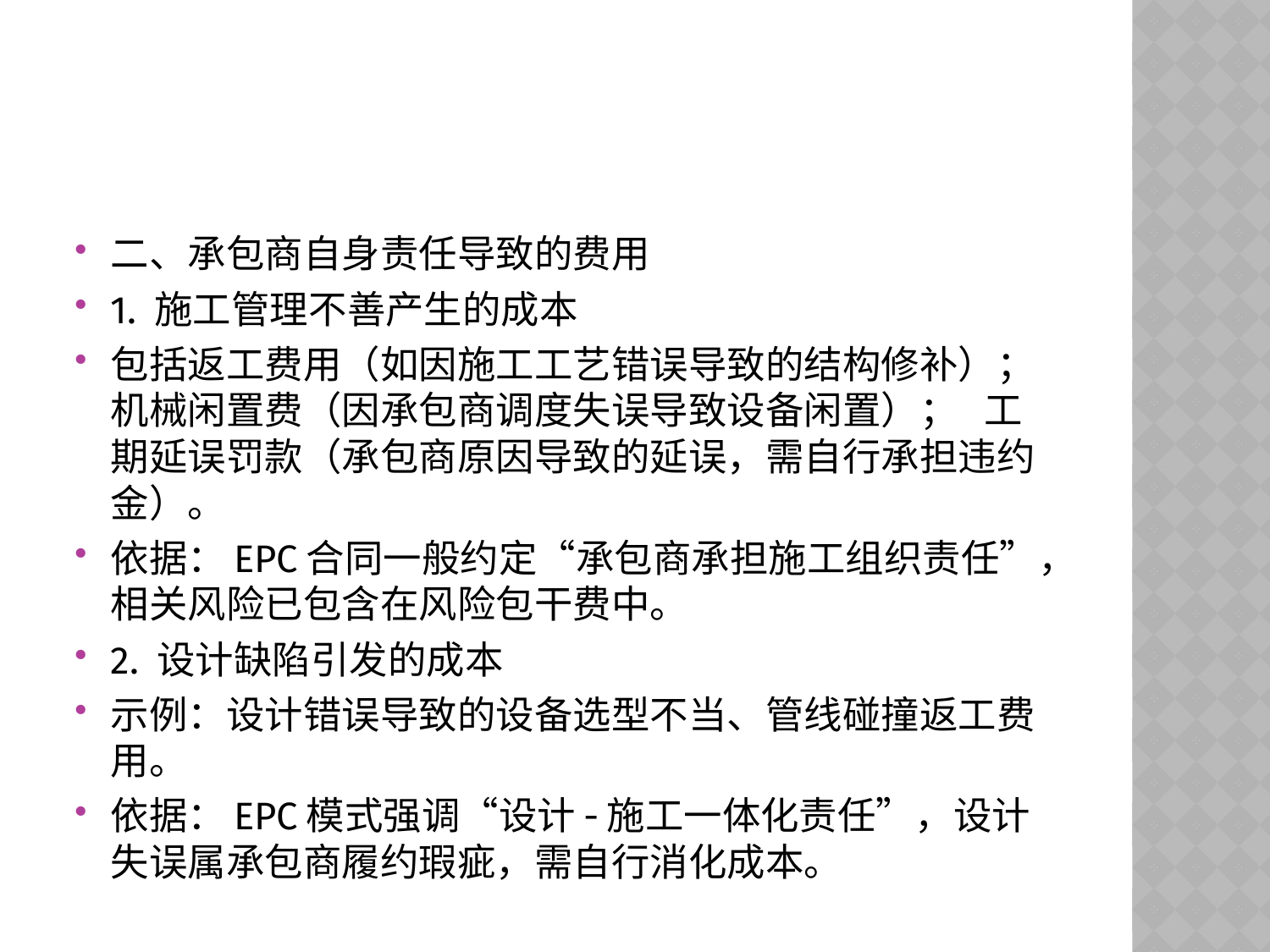

#
二、承包商自身责任导致的费用
1. 施工管理不善产生的成本
包括返工费用（如因施工工艺错误导致的结构修补）；  机械闲置费（因承包商调度失误导致设备闲置）；   工期延误罚款（承包商原因导致的延误，需自行承担违约金）。
依据：EPC合同一般约定“承包商承担施工组织责任”，相关风险已包含在风险包干费中。
2. 设计缺陷引发的成本
示例：设计错误导致的设备选型不当、管线碰撞返工费用。
依据：EPC模式强调“设计-施工一体化责任”，设计失误属承包商履约瑕疵，需自行消化成本。